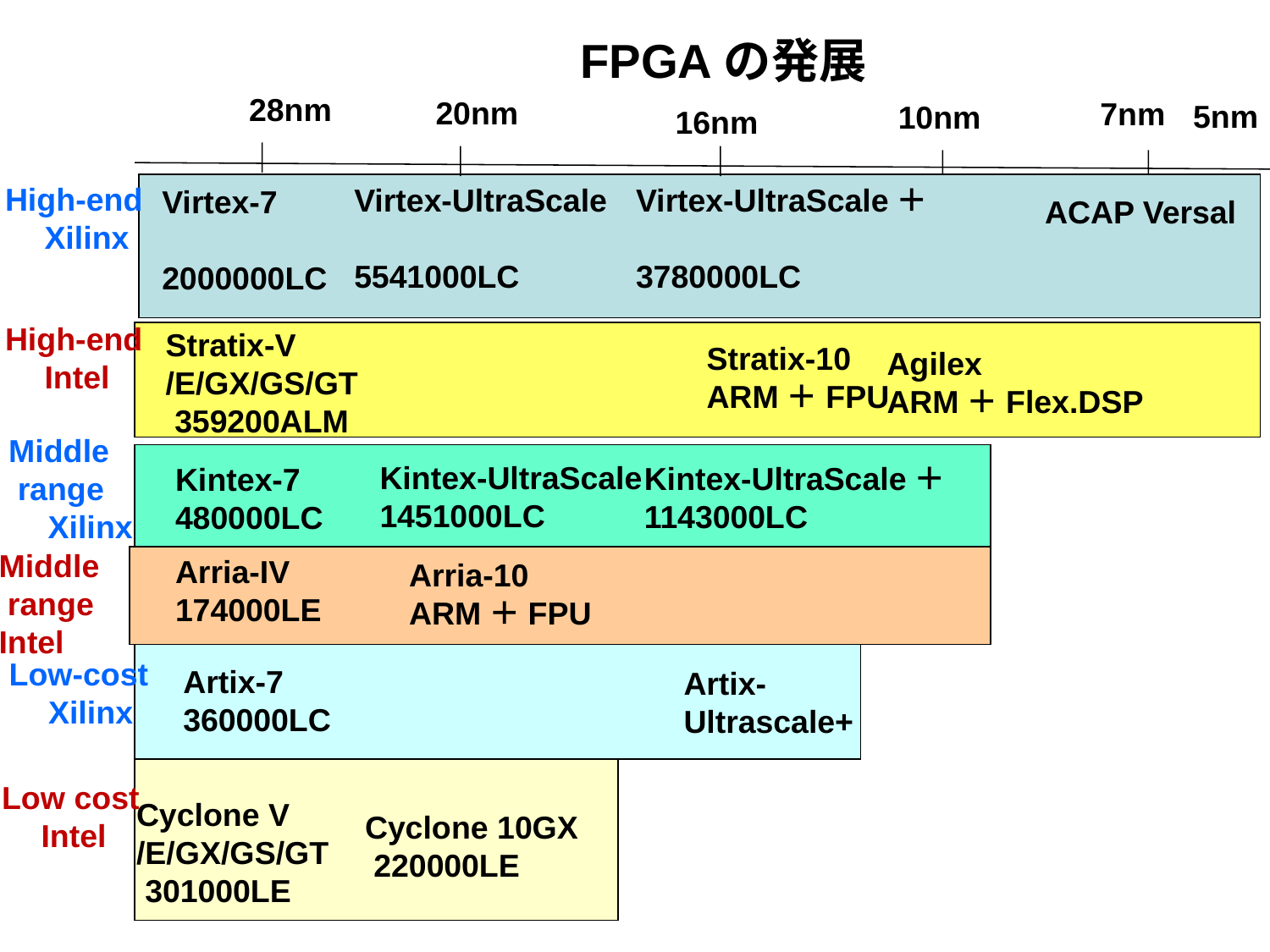

FPGAの発展
28nm
20nm
7nm
5nm
10nm
16nm

High-end
　Xilinx

Virtex-UltraScale

5541000LC
Virtex-UltraScale＋

3780000LC
Virtex-7

2000000LC
ACAP Versal

High-end
　Intel
Stratix-V
/E/GX/GS/GT
 359200ALM

Stratix-10
ARM＋FPU
Agilex
ARM＋Flex.DSP
Middle
 range
　Xilinx

Kintex-UltraScale
1451000LC
Kintex-UltraScale＋
1143000LC
Kintex-7
480000LC
Middle
 range
Intel
Arria-IV
174000LE

Arria-10
ARM＋FPU

Low-cost
　Xilinx
Artix-7
360000LC
Artix-
Ultrascale+

Low cost
　Intel
Cyclone V
/E/GX/GS/GT
 301000LE
Cyclone 10GX
 220000LE